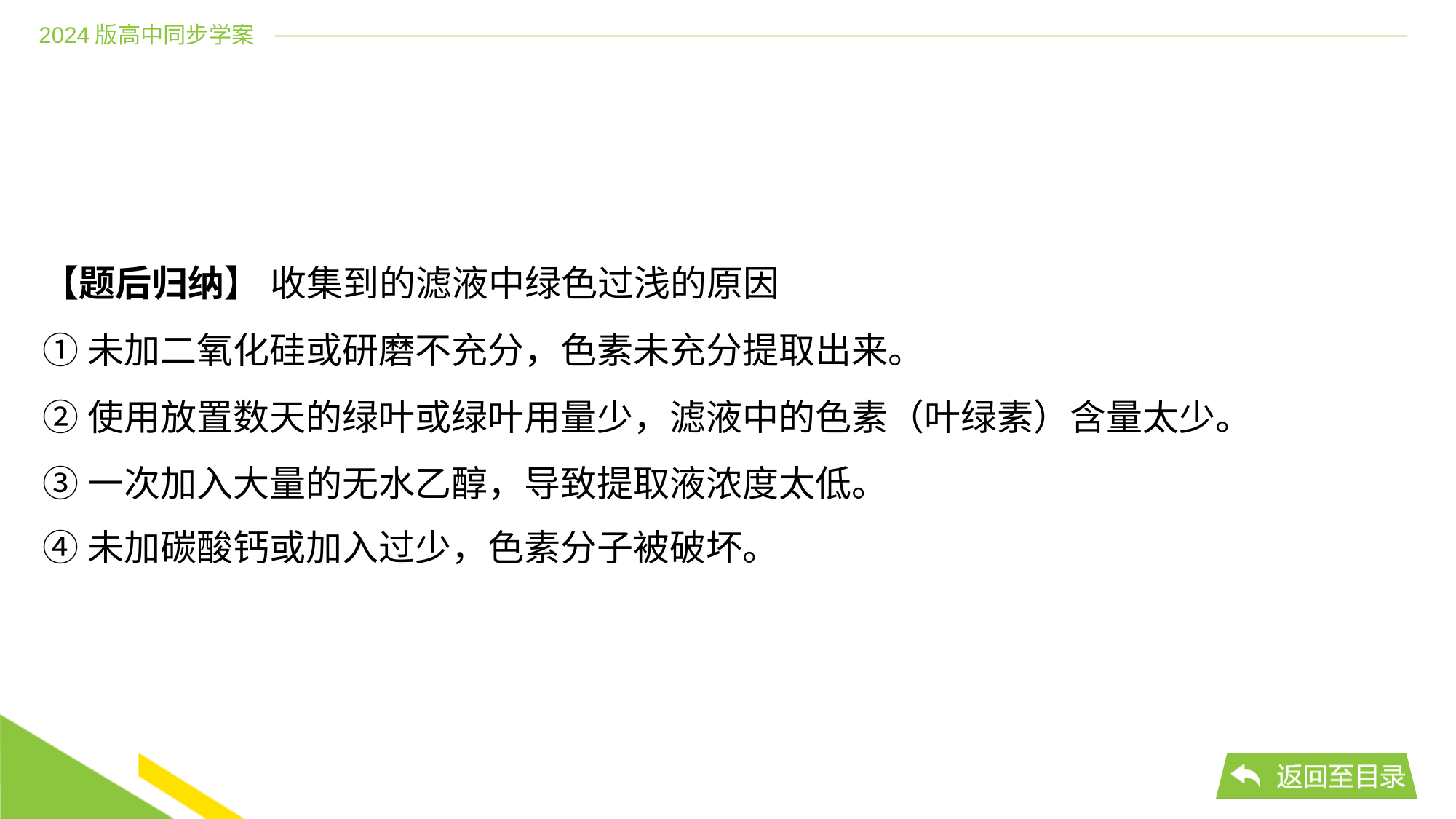

【题后归纳】 收集到的滤液中绿色过浅的原因
①未加二氧化硅或研磨不充分，色素未充分提取出来。
②使用放置数天的绿叶或绿叶用量少，滤液中的色素（叶绿素）含量太少。
③一次加入大量的无水乙醇，导致提取液浓度太低。
④未加碳酸钙或加入过少，色素分子被破坏。